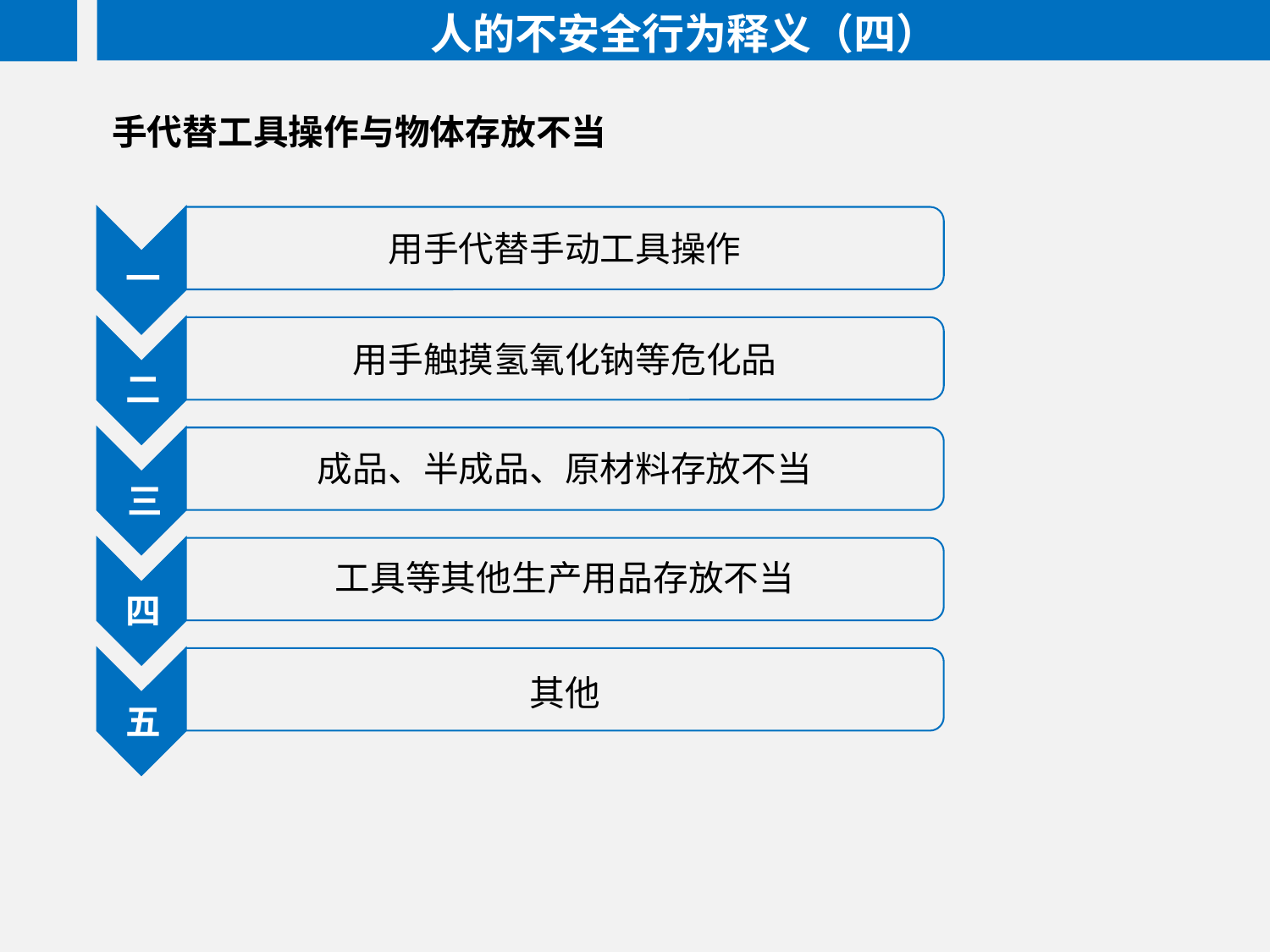

人的不安全行为释义（四）
手代替工具操作与物体存放不当

用手代替手动工具操作
一
用手触摸氢氧化钠等危化品
二
成品、半成品、原材料存放不当
三
工具等其他生产用品存放不当
四
其他
五